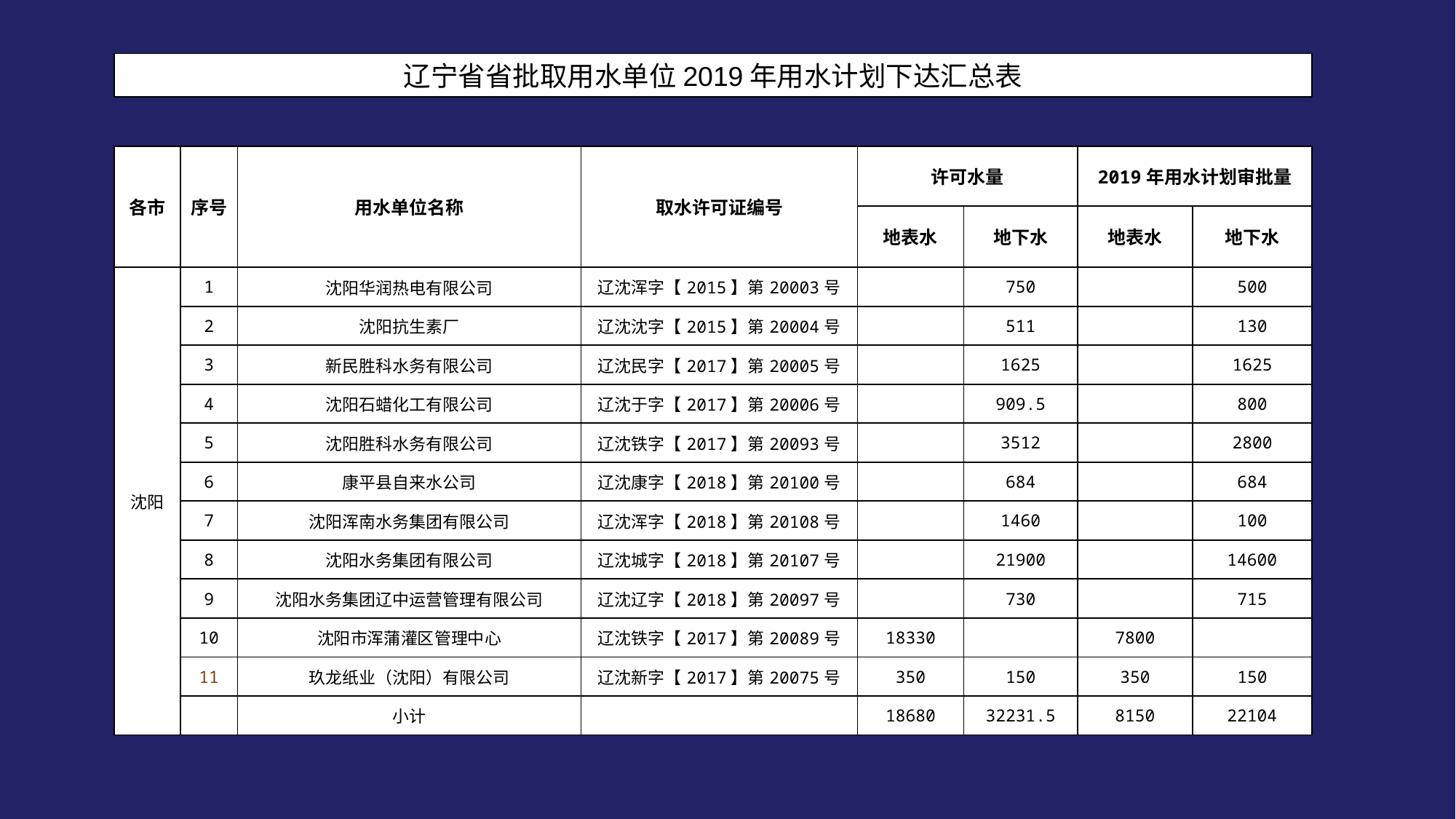

辽宁省省批取用水单位2019年用水计划下达汇总表
| 各市 | 序号 | 用水单位名称 | 取水许可证编号 | 许可水量 |  | 2019年用水计划审批量 |  |
| --- | --- | --- | --- | --- | --- | --- | --- |
|  |  |  |  | 地表水 | 地下水 | 地表水 | 地下水 |
| 沈阳 | 1 | 沈阳华润热电有限公司 | 辽沈浑字【2015】第20003号 |  | 750 |  | 500 |
|  | 2 | 沈阳抗生素厂 | 辽沈沈字【2015】第20004号 |  | 511 |  | 130 |
|  | 3 | 新民胜科水务有限公司 | 辽沈民字【2017】第20005号 |  | 1625 |  | 1625 |
|  | 4 | 沈阳石蜡化工有限公司 | 辽沈于字【2017】第20006号 |  | 909.5 |  | 800 |
|  | 5 | 沈阳胜科水务有限公司 | 辽沈铁字【2017】第20093号 |  | 3512 |  | 2800 |
|  | 6 | 康平县自来水公司 | 辽沈康字【2018】第20100号 |  | 684 |  | 684 |
|  | 7 | 沈阳浑南水务集团有限公司 | 辽沈浑字【2018】第20108号 |  | 1460 |  | 100 |
|  | 8 | 沈阳水务集团有限公司 | 辽沈城字【2018】第20107号 |  | 21900 |  | 14600 |
|  | 9 | 沈阳水务集团辽中运营管理有限公司 | 辽沈辽字【2018】第20097号 |  | 730 |  | 715 |
|  | 10 | 沈阳市浑蒲灌区管理中心 | 辽沈铁字【2017】第20089号 | 18330 |  | 7800 |  |
|  | 11 | 玖龙纸业（沈阳）有限公司 | 辽沈新字【2017】第20075号 | 350 | 150 | 350 | 150 |
|  |  | 小计 |  | 18680 | 32231.5 | 8150 | 22104 |